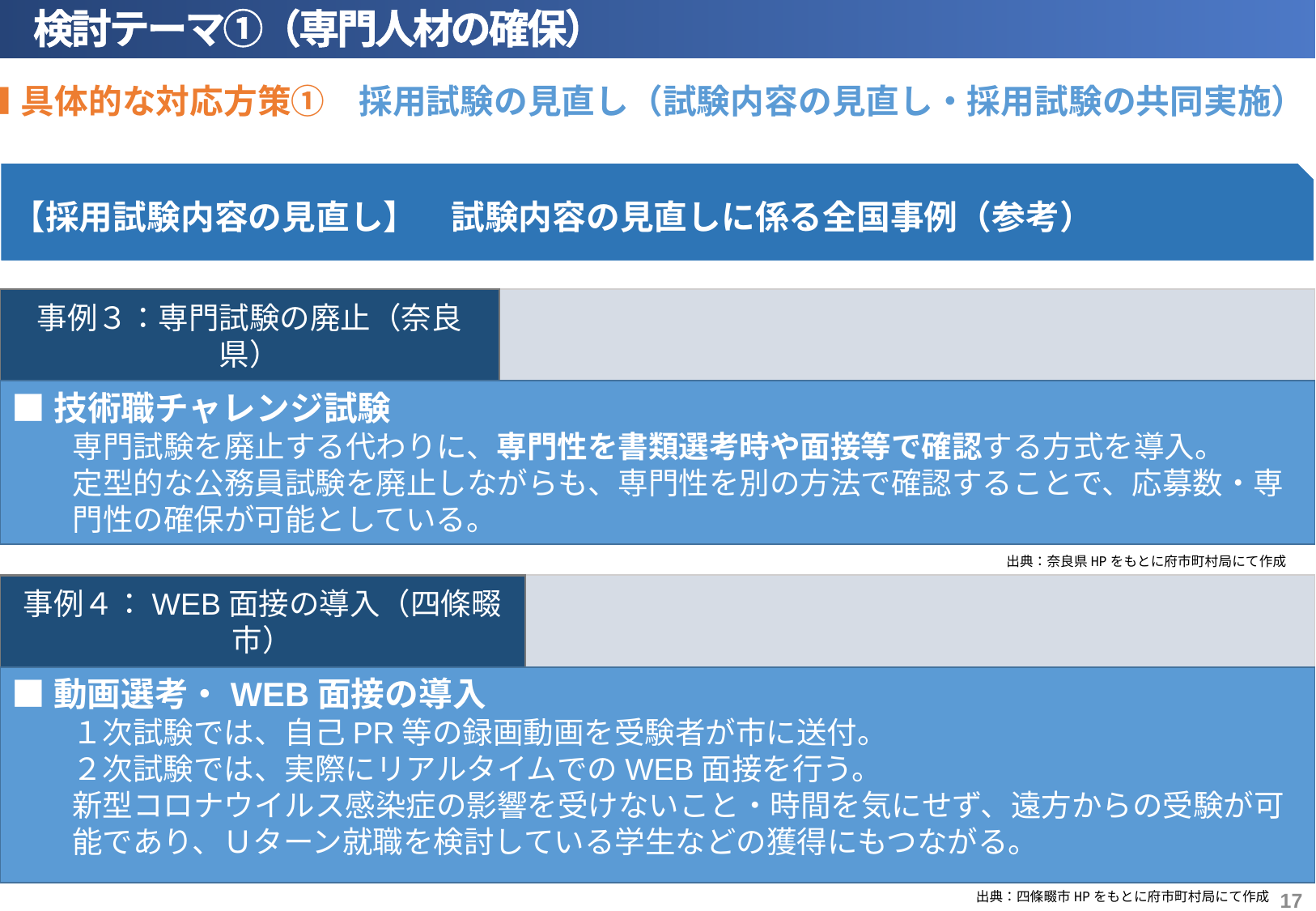

検討テーマ①（専門人材の確保）

■具体的な対応方策①　採用試験の見直し（試験内容の見直し・採用試験の共同実施）
【採用試験内容の見直し】　試験内容の見直しに係る全国事例（参考）
事例３：専門試験の廃止（奈良県）

■技術職チャレンジ試験
専門試験を廃止する代わりに、専門性を書類選考時や面接等で確認する方式を導入。
定型的な公務員試験を廃止しながらも、専門性を別の方法で確認することで、応募数・専門性の確保が可能としている。
出典：奈良県HPをもとに府市町村局にて作成
事例４：WEB面接の導入（四條畷市）

■動画選考・WEB面接の導入
１次試験では、自己PR等の録画動画を受験者が市に送付。
２次試験では、実際にリアルタイムでのWEB面接を行う。
新型コロナウイルス感染症の影響を受けないこと・時間を気にせず、遠方からの受験が可能であり、Ｕターン就職を検討している学生などの獲得にもつながる。
17
出典：四條畷市HPをもとに府市町村局にて作成